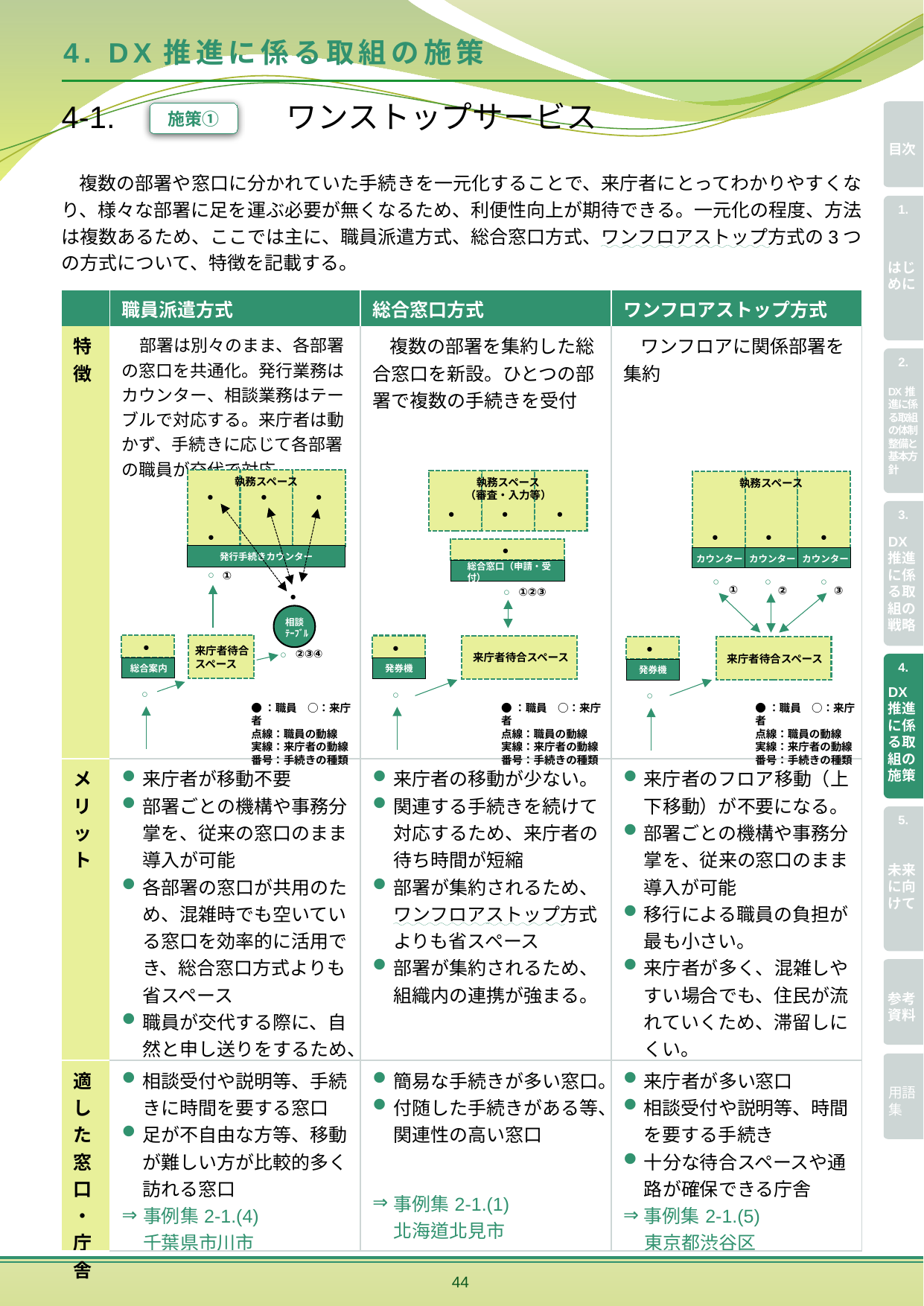

# 4. DX推進に係る取組の施策
4-1. 　　　　　ワンストップサービス
施策①
複数の部署や窓口に分かれていた手続きを一元化することで、来庁者にとってわかりやすくなり、様々な部署に足を運ぶ必要が無くなるため、利便性向上が期待できる。一元化の程度、方法は複数あるため、ここでは主に、職員派遣方式、総合窓口方式、ワンフロアストップ方式の3つの方式について、特徴を記載する。
|  | 職員派遣方式 | 総合窓口方式 | ワンフロアストップ方式 |
| --- | --- | --- | --- |
| 特徴 | 部署は別々のまま、各部署の窓口を共通化。発行業務はカウンター、相談業務はテーブルで対応する。来庁者は動かず、手続きに応じて各部署の職員が交代で対応 | 複数の部署を集約した総合窓口を新設。ひとつの部署で複数の手続きを受付 | ワンフロアに関係部署を集約 |
| メリット | 来庁者が移動不要 部署ごとの機構や事務分掌を、従来の窓口のまま導入が可能 各部署の窓口が共用のため、混雑時でも空いている窓口を効率的に活用でき、総合窓口方式よりも省スペース 職員が交代する際に、自然と申し送りをするため、来庁者が同じ説明をしないで済む。 | 来庁者の移動が少ない。 関連する手続きを続けて対応するため、来庁者の待ち時間が短縮 部署が集約されるため、ワンフロアストップ方式よりも省スペース 部署が集約されるため、組織内の連携が強まる。 | 来庁者のフロア移動（上下移動）が不要になる。 部署ごとの機構や事務分掌を、従来の窓口のまま導入が可能 移行による職員の負担が最も小さい。 来庁者が多く、混雑しやすい場合でも、住民が流れていくため、滞留しにくい。 |
| 適した窓口・庁舎 | 相談受付や説明等、手続きに時間を要する窓口 足が不自由な方等、移動が難しい方が比較的多く訪れる窓口 事例集2-1.(4) 千葉県市川市 | 簡易な手続きが多い窓口。 付随した手続きがある等、関連性の高い窓口 事例集2-1.(1) 北海道北見市 | 来庁者が多い窓口 相談受付や説明等、時間を要する手続き 十分な待合スペースや通路が確保できる庁舎 事例集2-1.(5) 東京都渋谷区 |
執務スペース

執務スペース
（審査・入力等）

執務スペース

カウンター

カウンター

カウンター

●
●
●
●
●
●
●
●
●
●
●

発行手続きカウンター
総合窓口（申請・受付）

○
①
○
○
○
①
③
②
○
①②③
●

相談
ﾃｰﾌﾞﾙ
●

総合案内

●

発券機

●

発券機

来庁者待合
スペース
②③④
○
来庁者待合スペース
来庁者待合スペース
○
○
○
●：職員　○：来庁者
点線：職員の動線
実線：来庁者の動線
番号：手続きの種類
●：職員　○：来庁者
点線：職員の動線
実線：来庁者の動線
番号：手続きの種類
●：職員　○：来庁者
点線：職員の動線
実線：来庁者の動線
番号：手続きの種類
44